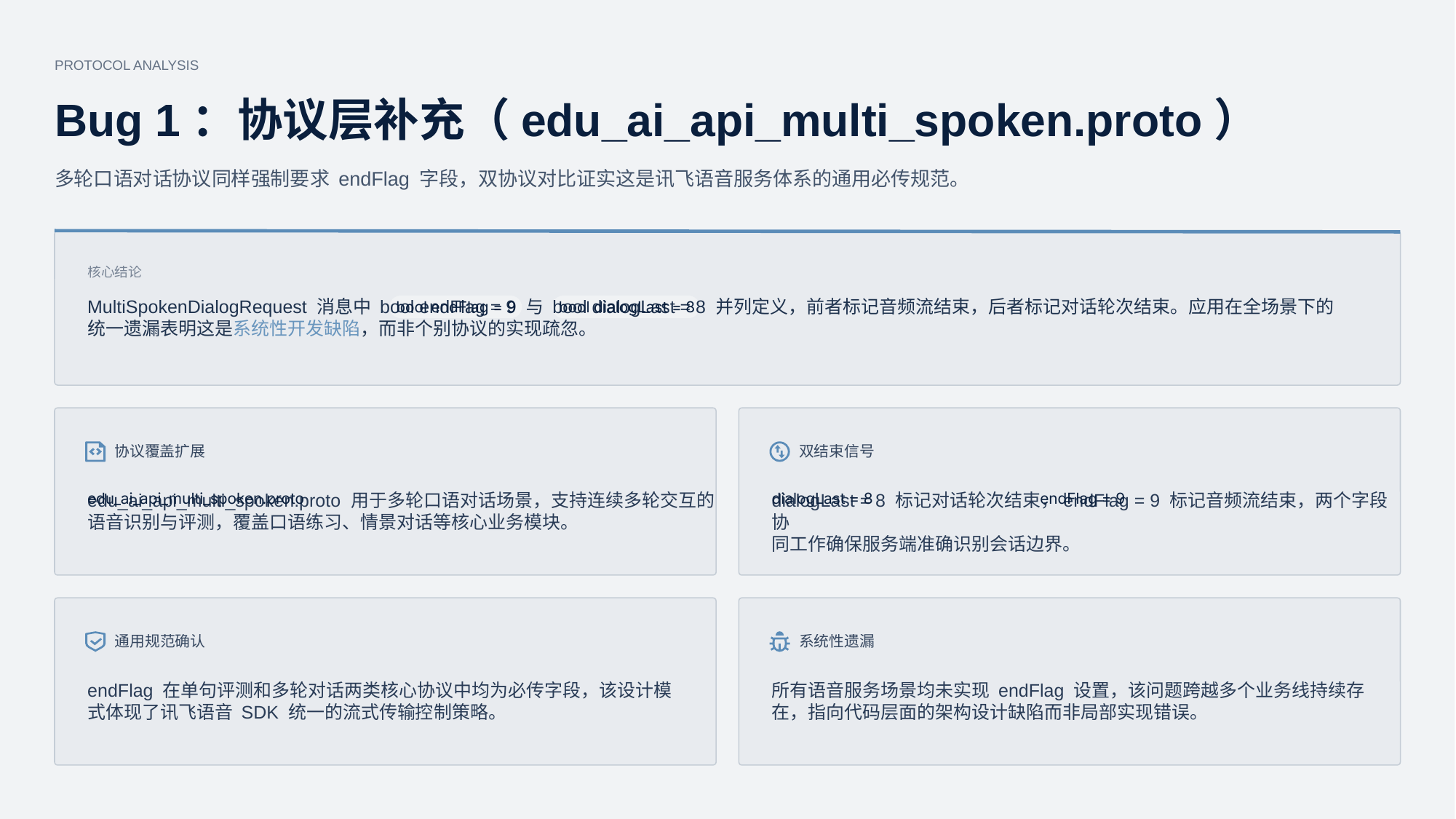

PROTOCOL ANALYSIS
Bug 1：协议层补充（edu_ai_api_multi_spoken.proto）
多轮口语对话协议同样强制要求 endFlag 字段，双协议对比证实这是讯飞语音服务体系的通用必传规范。

核心结论
MultiSpokenDialogRequest 消息中 bool endFlag = 9 与 bool dialogLast = 8 并列定义，前者标记音频流结束，后者标记对话轮次结束。应用在全场景下的
统一遗漏表明这是系统性开发缺陷，而非个别协议的实现疏忽。

bool endFlag = 9
bool dialogLast = 8

协议覆盖扩展
双结束信号
edu_ai_api_multi_spoken.proto
edu_ai_api_multi_spoken.proto 用于多轮口语对话场景，支持连续多轮交互的
语音识别与评测，覆盖口语练习、情景对话等核心业务模块。
dialogLast = 8
dialogLast = 8 标记对话轮次结束，endFlag = 9 标记音频流结束，两个字段协
同工作确保服务端准确识别会话边界。
endFlag = 9

通用规范确认
系统性遗漏
endFlag 在单句评测和多轮对话两类核心协议中均为必传字段，该设计模
式体现了讯飞语音 SDK 统一的流式传输控制策略。
所有语音服务场景均未实现 endFlag 设置，该问题跨越多个业务线持续存
在，指向代码层面的架构设计缺陷而非局部实现错误。